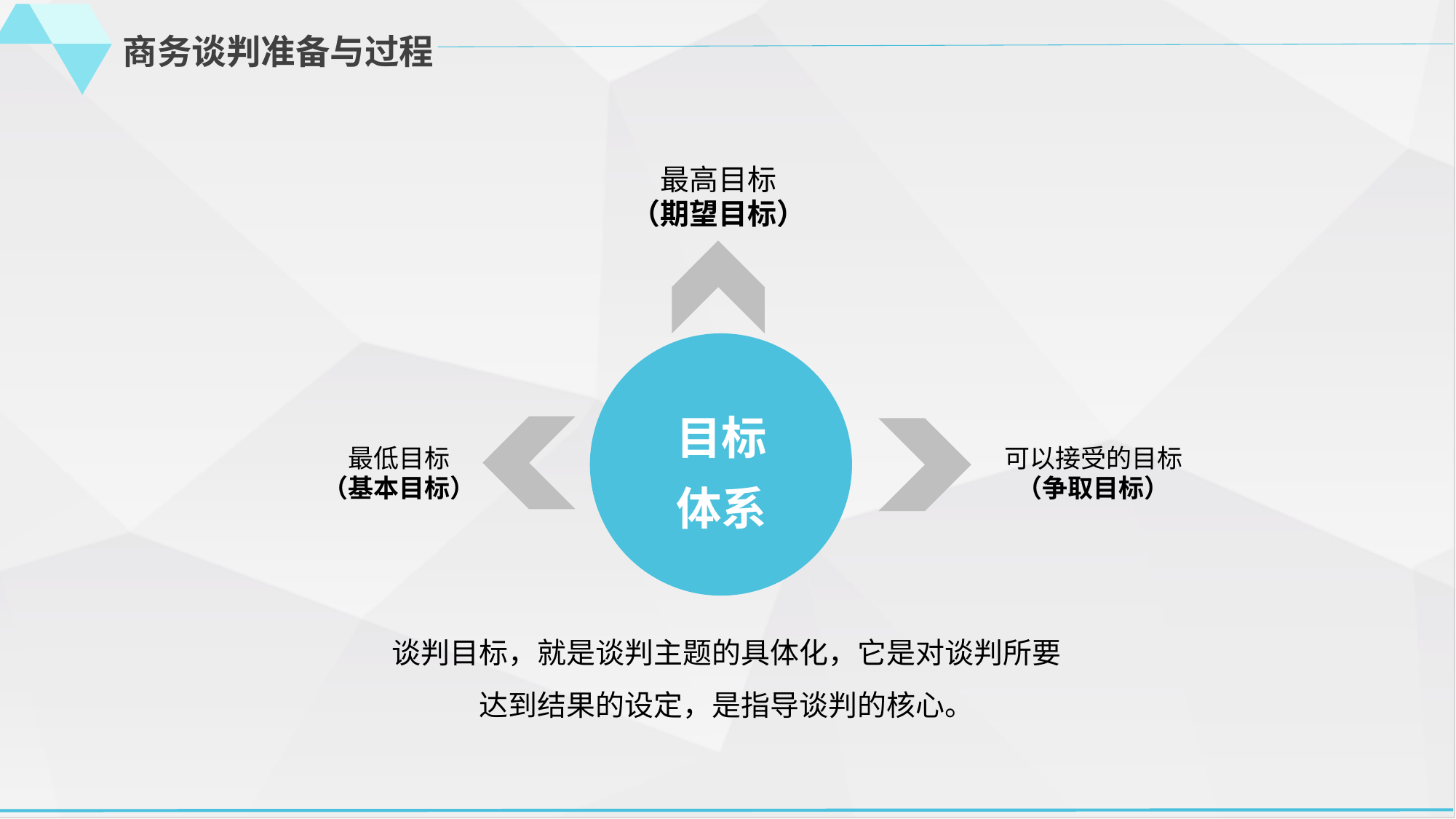

商务谈判准备与过程

最高目标
（期望目标）

目标体系

最低目标
（基本目标）
可以接受的目标
（争取目标）
谈判目标，就是谈判主题的具体化，它是对谈判所要达到结果的设定，是指导谈判的核心。